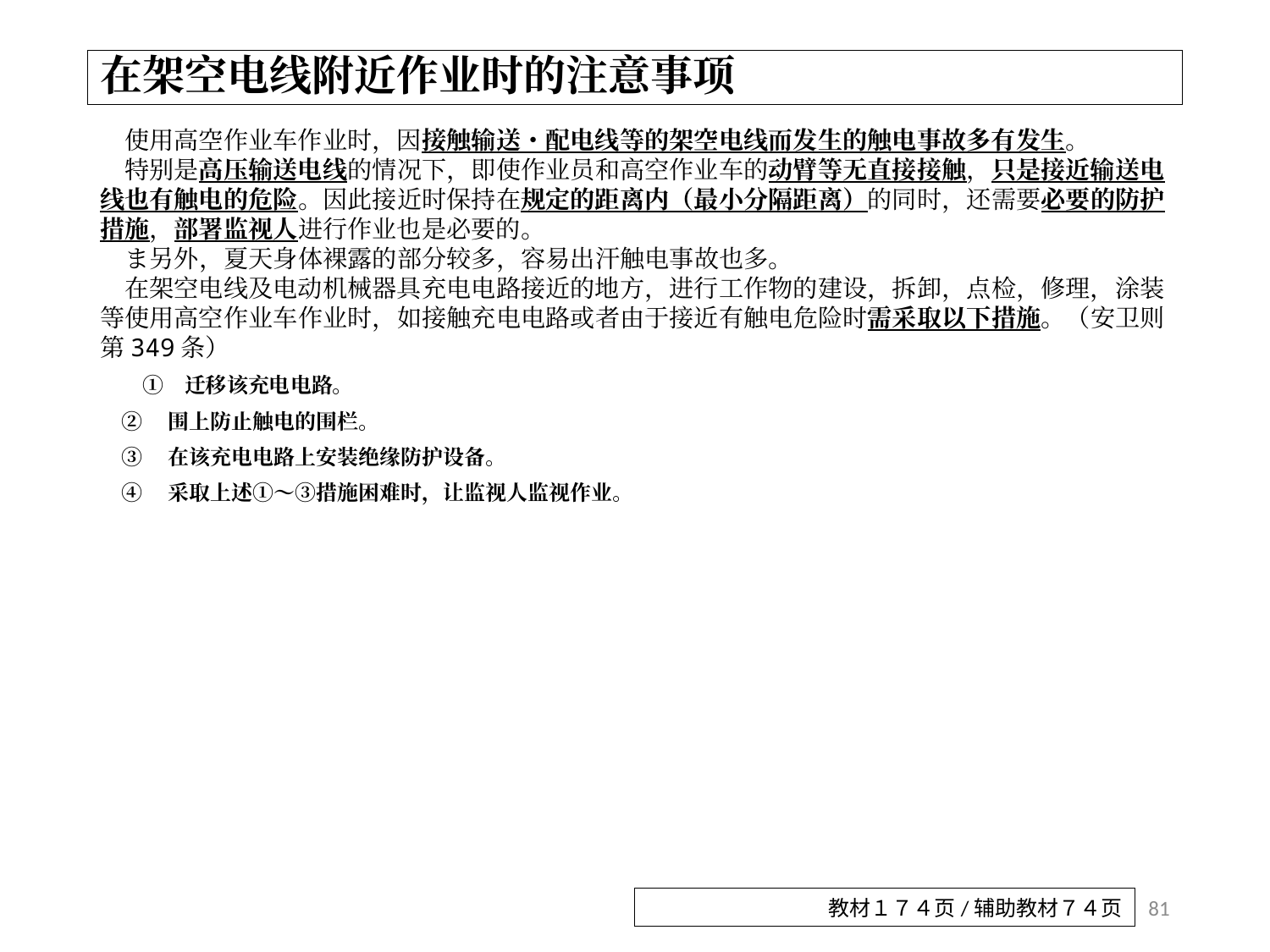

# 在架空电线附近作业时的注意事项
　使用高空作业车作业时，因接触输送・配电线等的架空电线而发生的触电事故多有发生。
　特别是高压输送电线的情况下，即使作业员和高空作业车的动臂等无直接接触，只是接近输送电线也有触电的危险。因此接近时保持在规定的距离内（最小分隔距离）的同时，还需要必要的防护措施，部署监视人进行作业也是必要的。
　ま另外，夏天身体裸露的部分较多，容易出汗触电事故也多。
　在架空电线及电动机械器具充电电路接近的地方，进行工作物的建设，拆卸，点检，修理，涂装等使用高空作业车作业时，如接触充电电路或者由于接近有触电危险时需采取以下措施。（安卫则第349条）
　　①　迁移该充电电路。
    ②　围上防止触电的围栏。
    ③　在该充电电路上安装绝缘防护设备。
    ④　采取上述①～③措施困难时，让监视人监视作业。

81
教材１７４页/辅助教材７４页